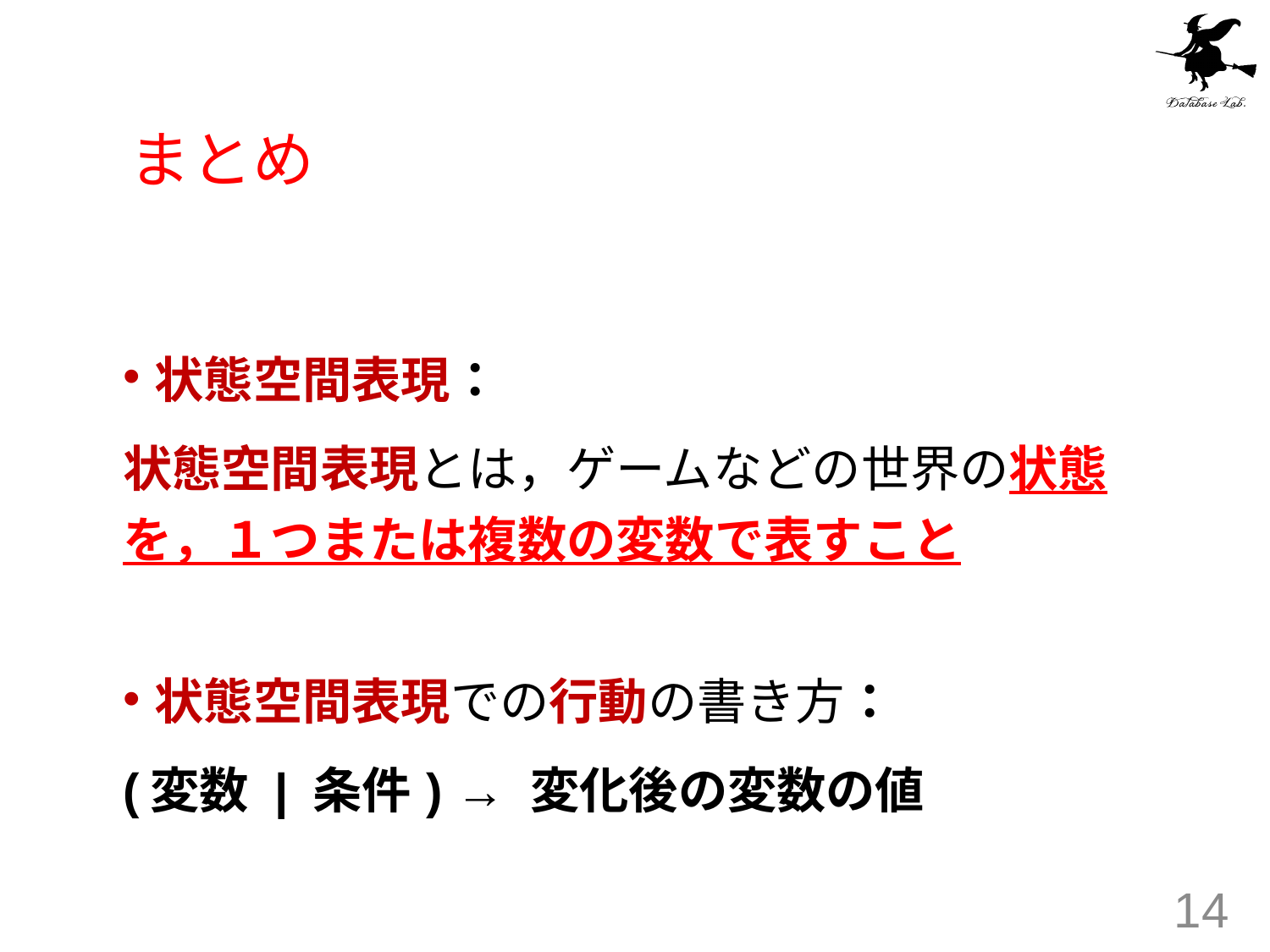

# まとめ
状態空間表現：
状態空間表現とは，ゲームなどの世界の状態を，１つまたは複数の変数で表すこと

状態空間表現での行動の書き方：
(変数 | 条件) → 変化後の変数の値

14